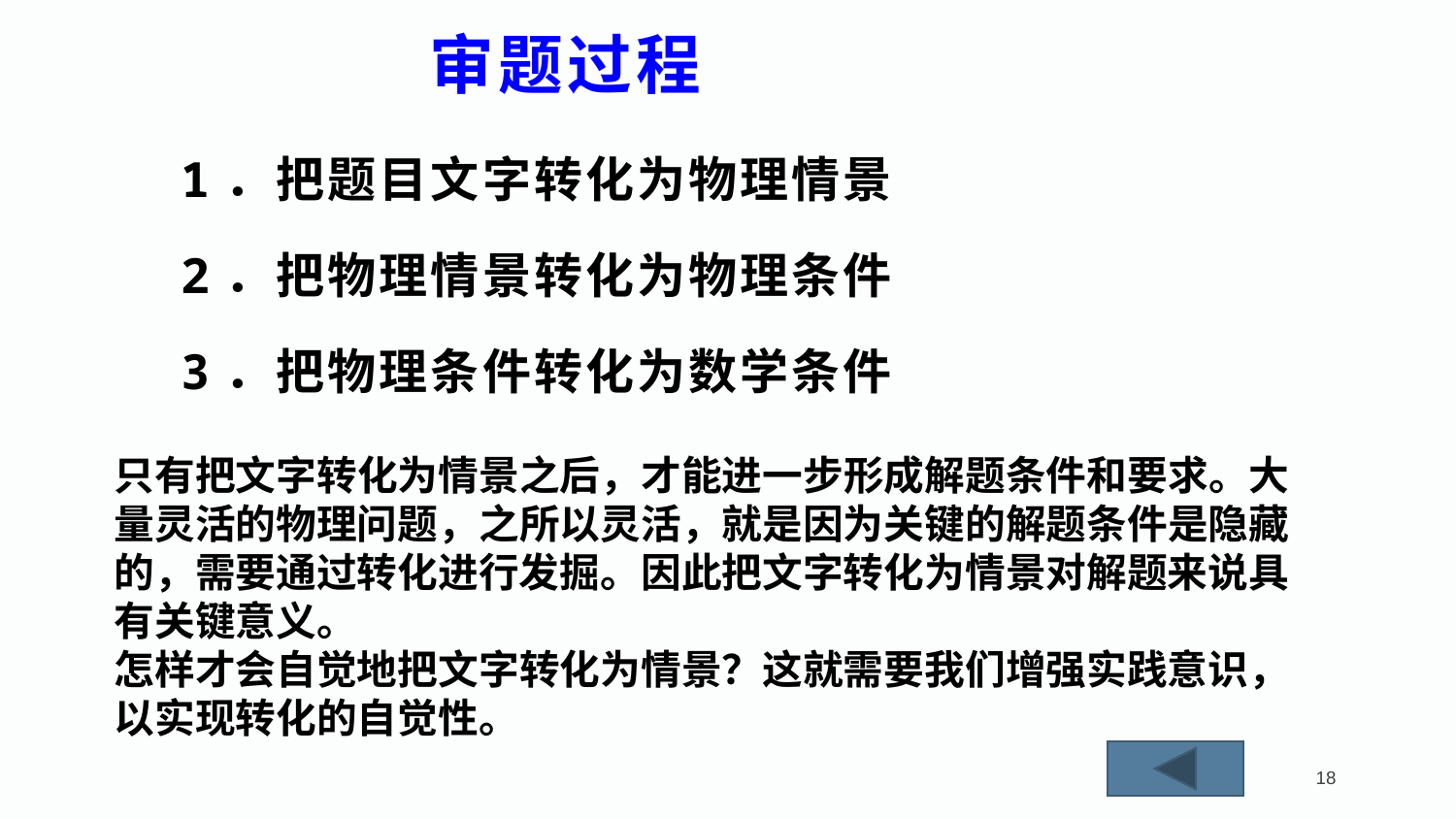

# 审题过程
1．把题目文字转化为物理情景
2．把物理情景转化为物理条件
3．把物理条件转化为数学条件
只有把文字转化为情景之后，才能进一步形成解题条件和要求。大量灵活的物理问题，之所以灵活，就是因为关键的解题条件是隐藏的，需要通过转化进行发掘。因此把文字转化为情景对解题来说具有关键意义。
怎样才会自觉地把文字转化为情景？这就需要我们增强实践意识，以实现转化的自觉性。

18